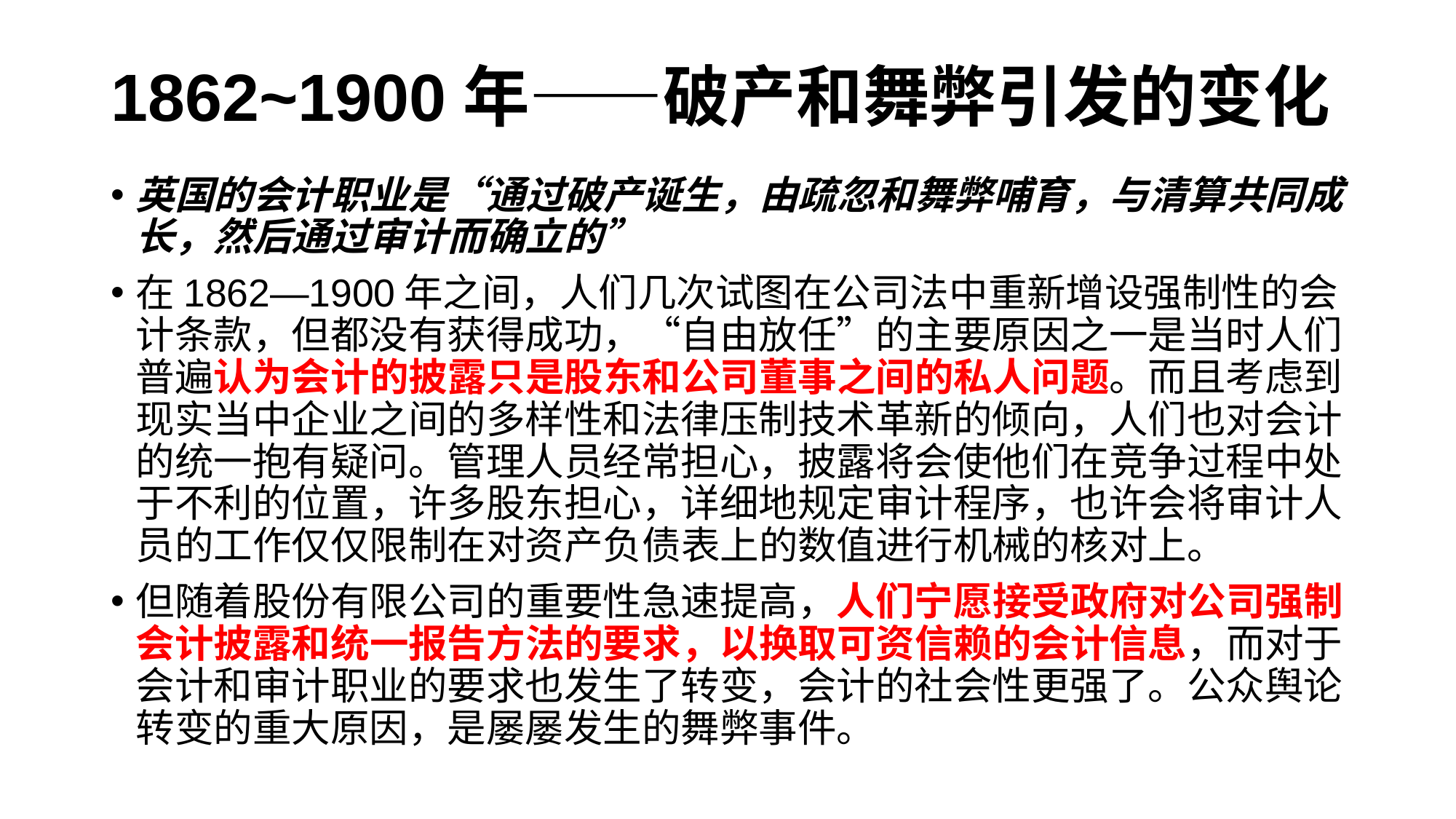

# 1862~1900年——破产和舞弊引发的变化
英国的会计职业是“通过破产诞生，由疏忽和舞弊哺育，与清算共同成长，然后通过审计而确立的”
在1862—1900年之间，人们几次试图在公司法中重新增设强制性的会计条款，但都没有获得成功，“自由放任”的主要原因之一是当时人们普遍认为会计的披露只是股东和公司董事之间的私人问题。而且考虑到现实当中企业之间的多样性和法律压制技术革新的倾向，人们也对会计的统一抱有疑问。管理人员经常担心，披露将会使他们在竞争过程中处于不利的位置，许多股东担心，详细地规定审计程序，也许会将审计人员的工作仅仅限制在对资产负债表上的数值进行机械的核对上。
但随着股份有限公司的重要性急速提高，人们宁愿接受政府对公司强制会计披露和统一报告方法的要求，以换取可资信赖的会计信息，而对于会计和审计职业的要求也发生了转变，会计的社会性更强了。公众舆论转变的重大原因，是屡屡发生的舞弊事件。